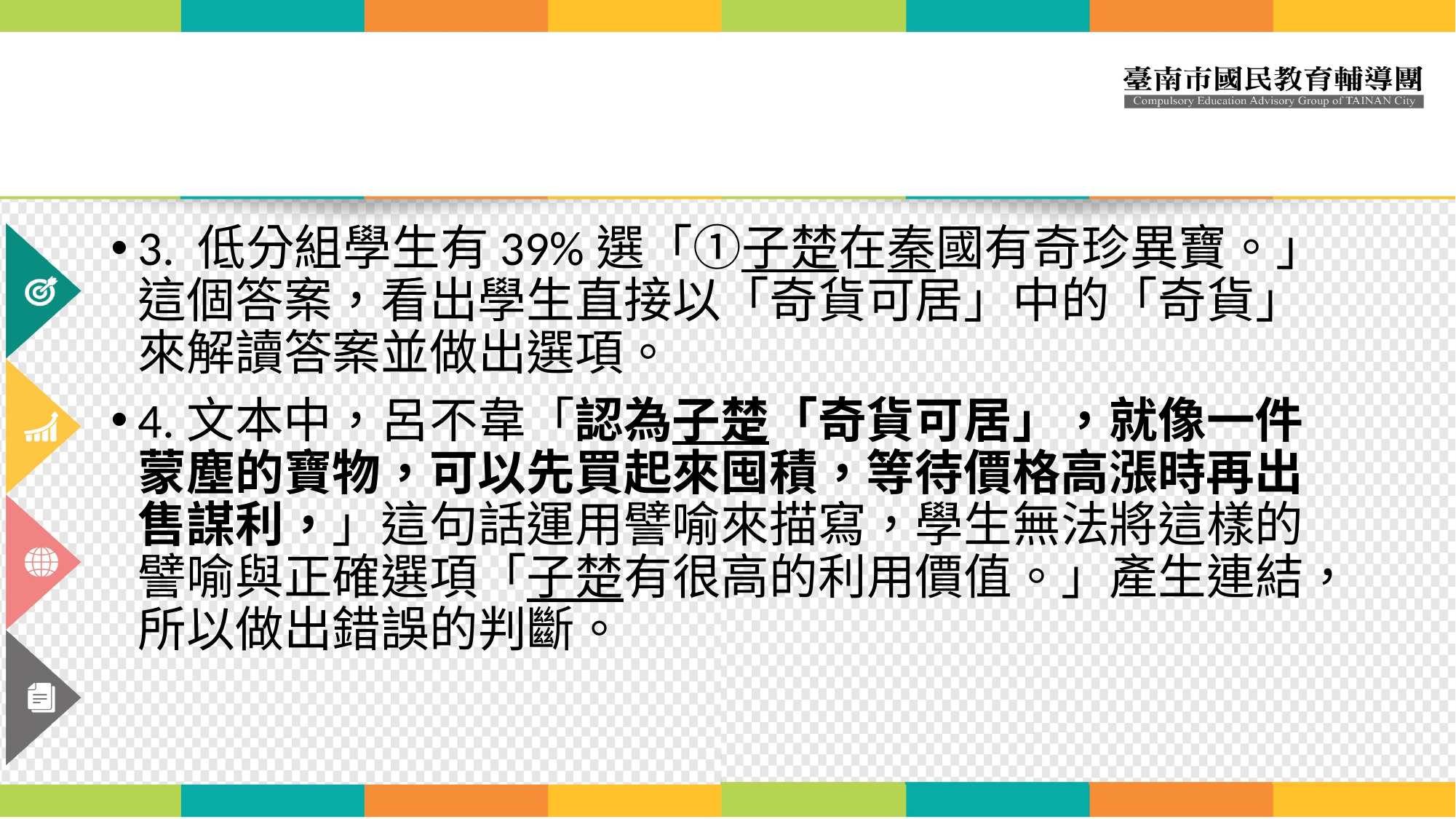

3. 低分組學生有39%選「①子楚在秦國有奇珍異寶。」這個答案，看出學生直接以「奇貨可居」中的「奇貨」來解讀答案並做出選項。
4.文本中，呂不韋「認為子楚「奇貨可居」，就像一件蒙塵的寶物，可以先買起來囤積，等待價格高漲時再出售謀利，」這句話運用譬喻來描寫，學生無法將這樣的譬喻與正確選項「子楚有很高的利用價值。」產生連結，所以做出錯誤的判斷。